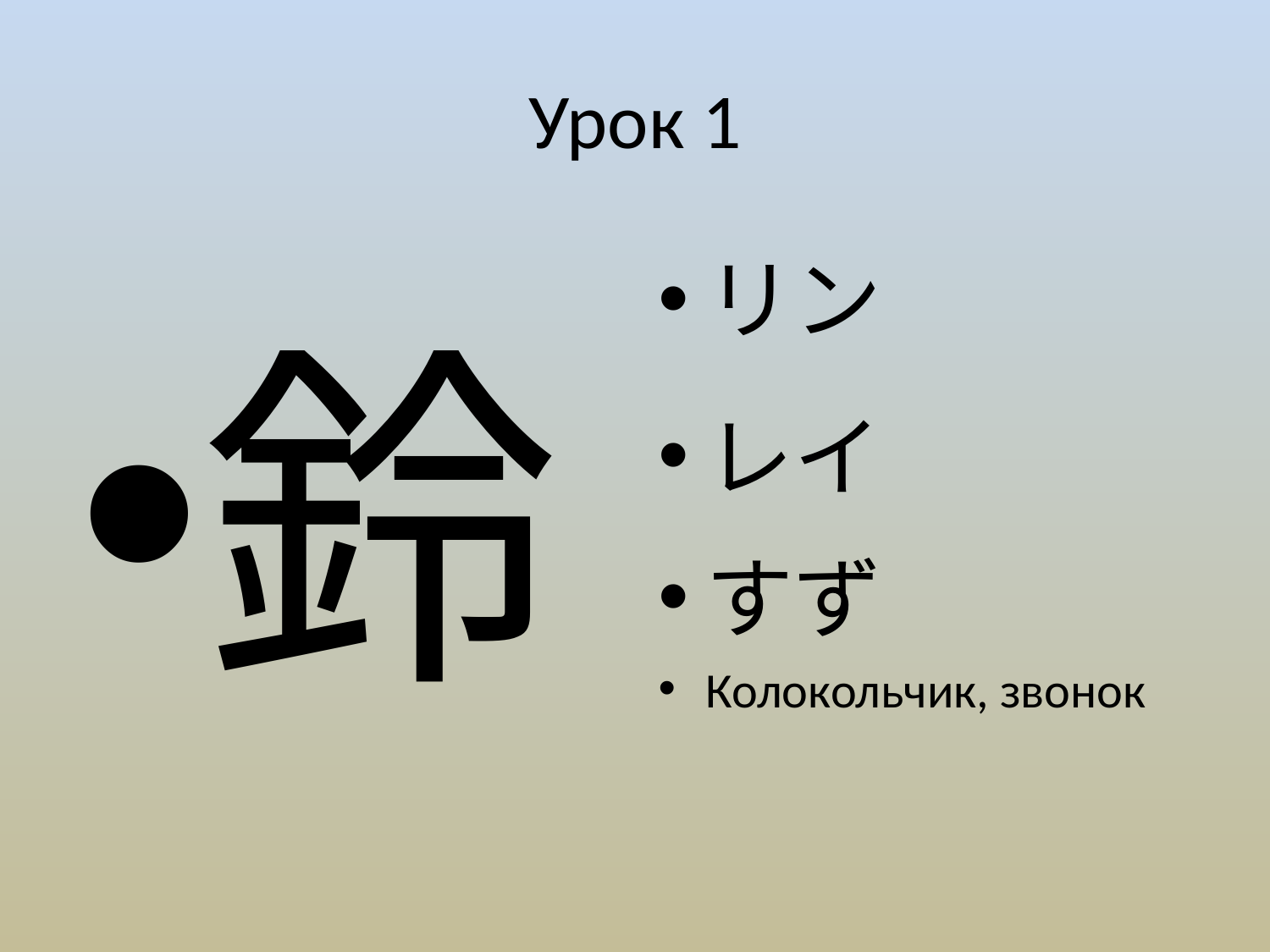

# Урок 1
鈴

リン
レイ
すず
Колокольчик, звонок